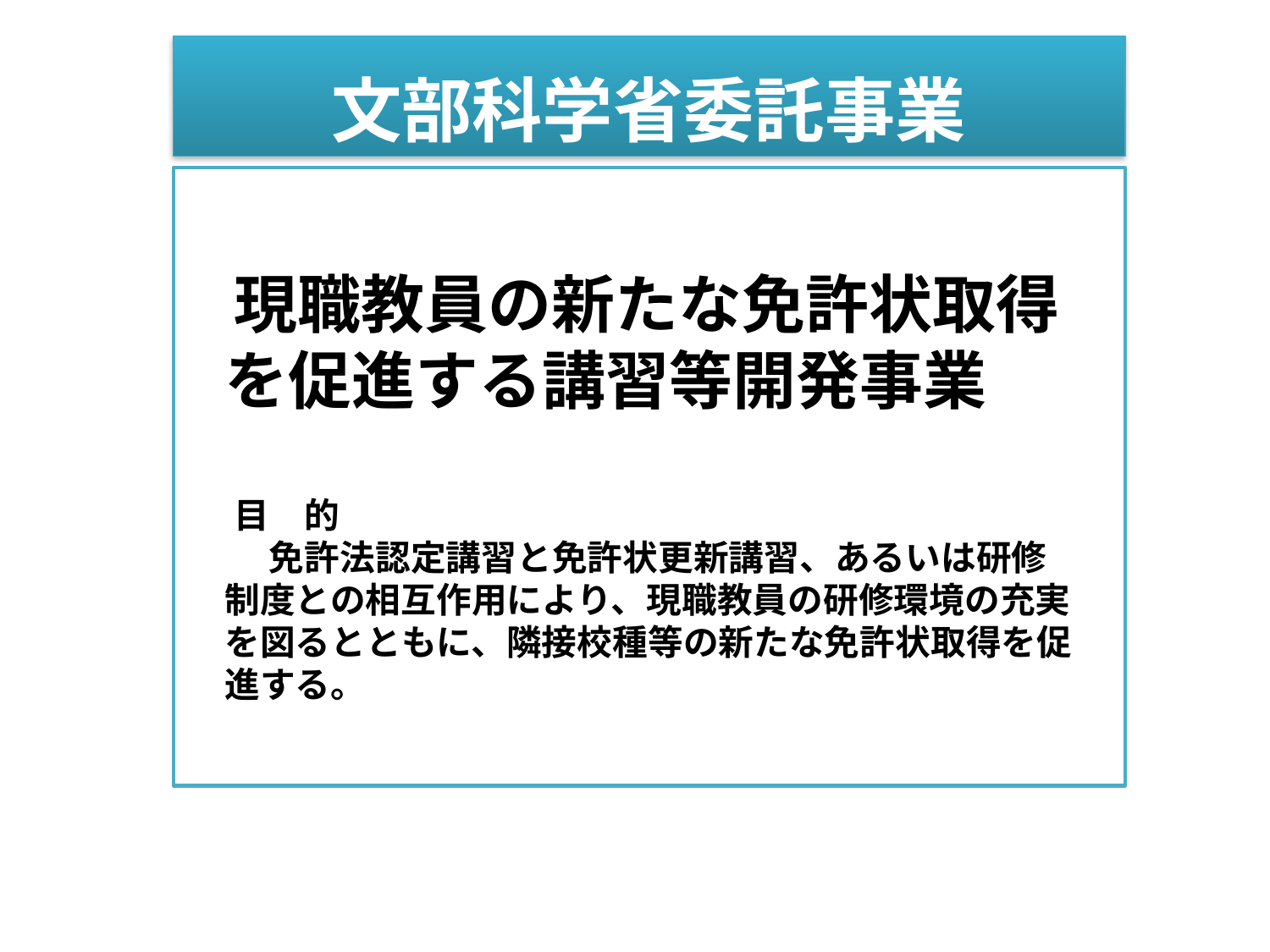

文部科学省委託事業

現職教員の新たな免許状取得を促進する講習等開発事業

目　的
　免許法認定講習と免許状更新講習、あるいは研修制度との相互作用により、現職教員の研修環境の充実を図るとともに、隣接校種等の新たな免許状取得を促進する。